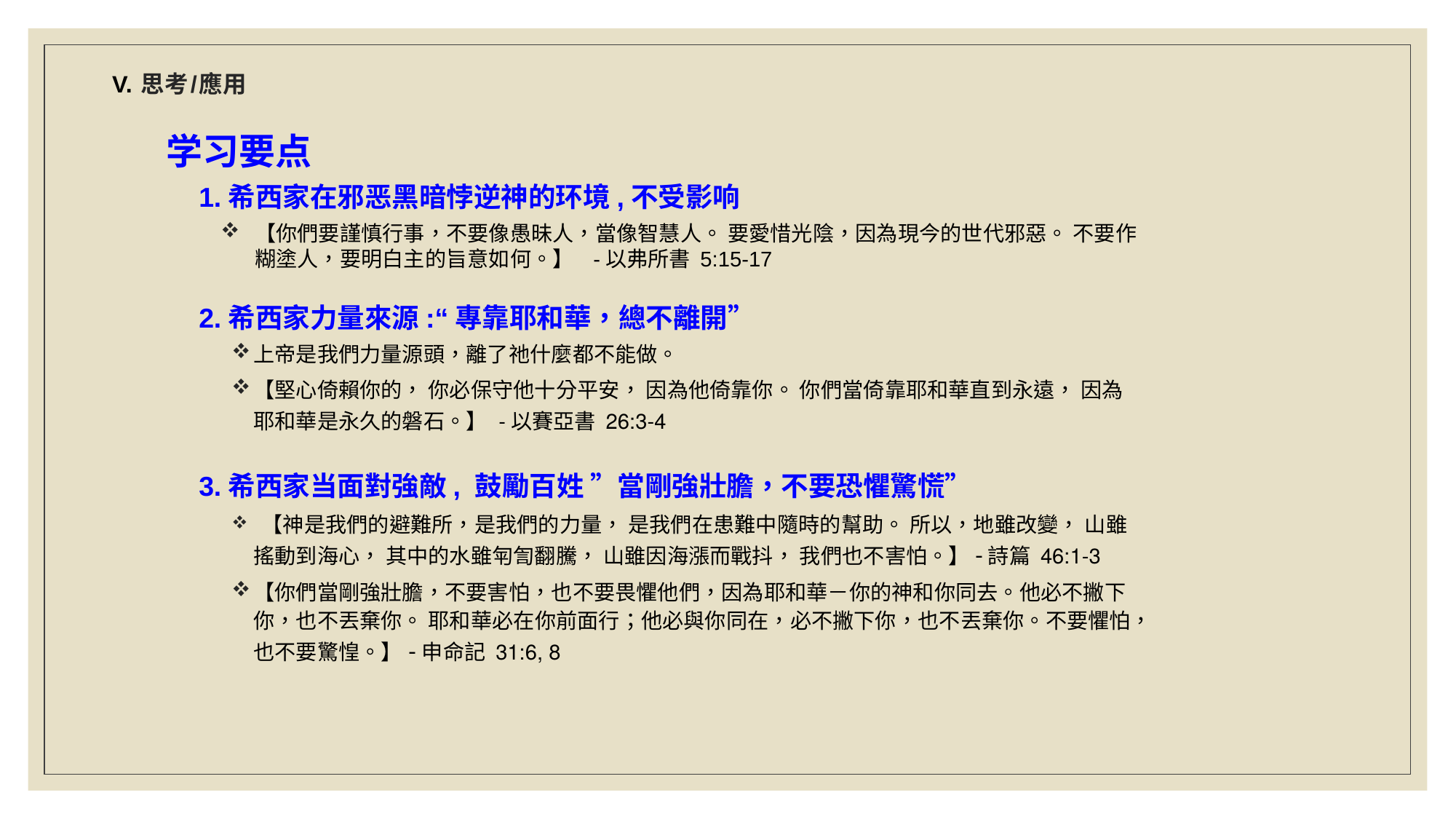

# V. 思考/應用
学习要点
1.希西家在邪恶黑暗悖逆神的环境,不受影响
【你們要謹慎行事，不要像愚昧人，當像智慧人。 要愛惜光陰，因為現今的世代邪惡。 不要作糊塗人，要明白主的旨意如何。】   ‭‭-以弗所書‬ ‭5:15-17‬

2.希西家力量來源:“專靠耶和華，總不離開”
上帝是我們力量源頭，離了祂什麼都不能做。
【堅心倚賴你的， 你必保守他十分平安， 因為他倚靠你。 你們當倚靠耶和華直到永遠， 因為耶和華是永久的磐石。】 -‭‭以賽亞書‬ ‭26:3-4‬

3.希西家当面對強敵, 鼓勵百姓 ”當剛強壯膽，不要恐懼驚慌”
‬ 【神是我們的避難所，是我們的力量， 是我們在患難中隨時的幫助。 所以，地雖改變， 山雖搖動到海心， 其中的水雖匉訇翻騰， 山雖因海漲而戰抖， 我們也不害怕。】-‭‭詩篇‬ ‭46:1-3
【你們當剛強壯膽，不要害怕，也不要畏懼他們，因為耶和華－你的神和你同去。他必不撇下你，也不丟棄你。 耶和華必在你前面行；他必與你同在，必不撇下你，也不丟棄你。不要懼怕，也不要驚惶。】‭‭-申命記‬ ‭31:6, 8‬ ‭